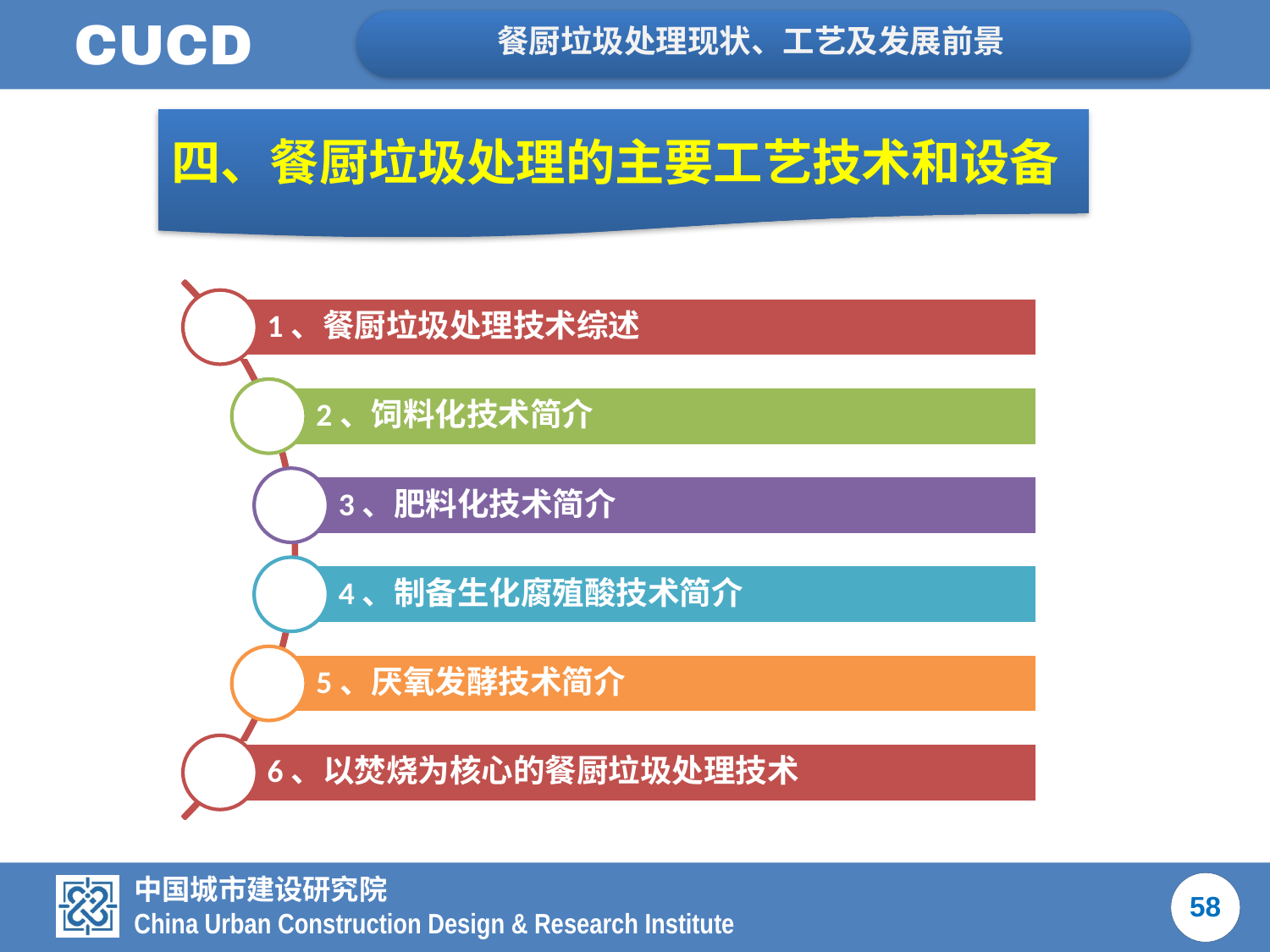

四、餐厨垃圾处理的主要工艺技术和设备
1、餐厨垃圾处理技术综述
2、饲料化技术简介
3、肥料化技术简介
4、制备生化腐殖酸技术简介
5、厌氧发酵技术简介
6、以焚烧为核心的餐厨垃圾处理技术
58